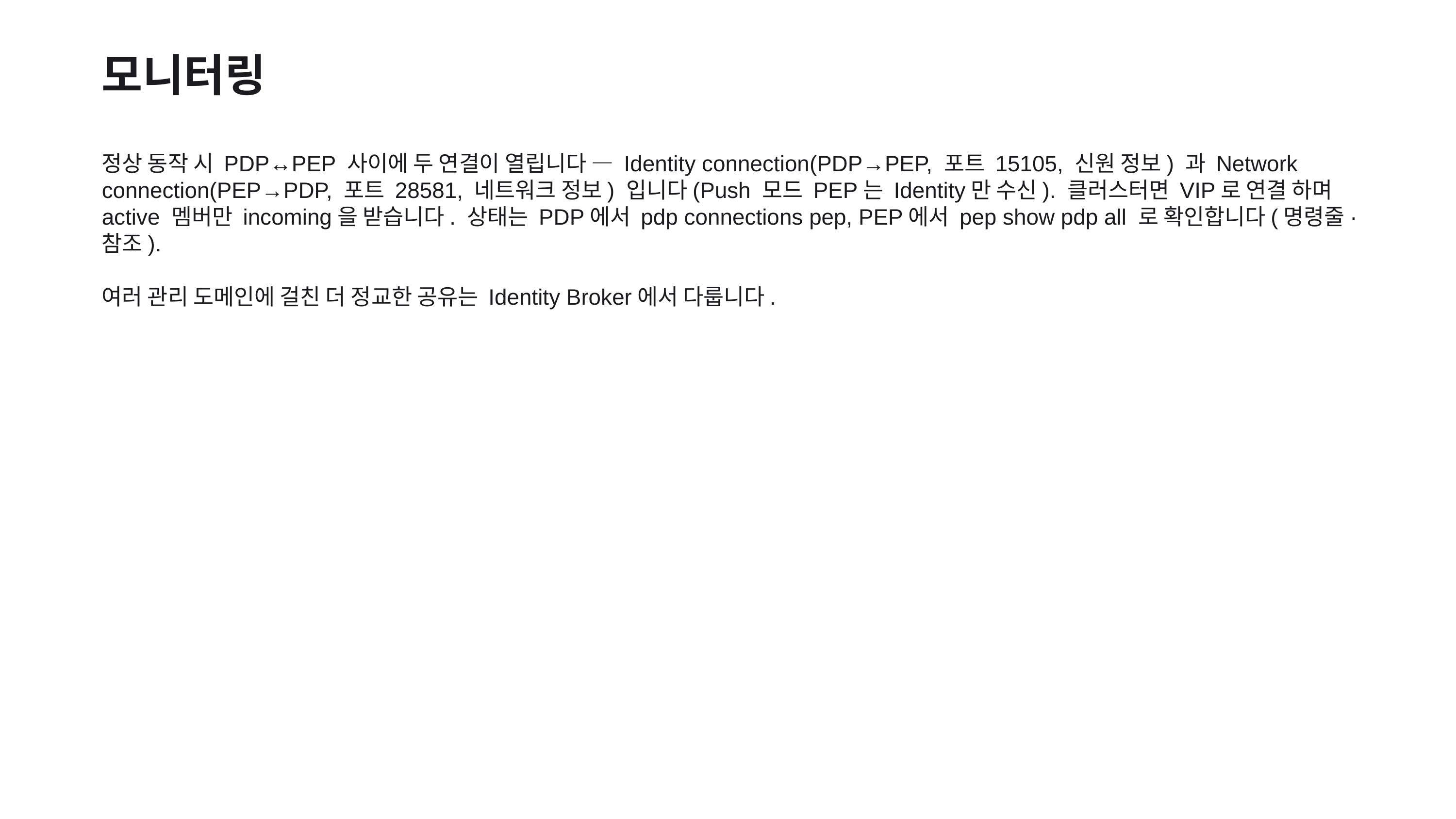

모니터링
정상 동작 시 PDP↔PEP 사이에 두 연결이 열립니다 — Identity connection(PDP→PEP, 포트 15105, 신원 정보) 과 Network connection(PEP→PDP, 포트 28581, 네트워크 정보) 입니다(Push 모드 PEP는 Identity만 수신). 클러스터면 VIP로 연결 하며 active 멤버만 incoming을 받습니다. 상태는 PDP에서 pdp connections pep, PEP에서 pep show pdp all 로 확인합니다(명령줄·참조).

여러 관리 도메인에 걸친 더 정교한 공유는 Identity Broker에서 다룹니다.